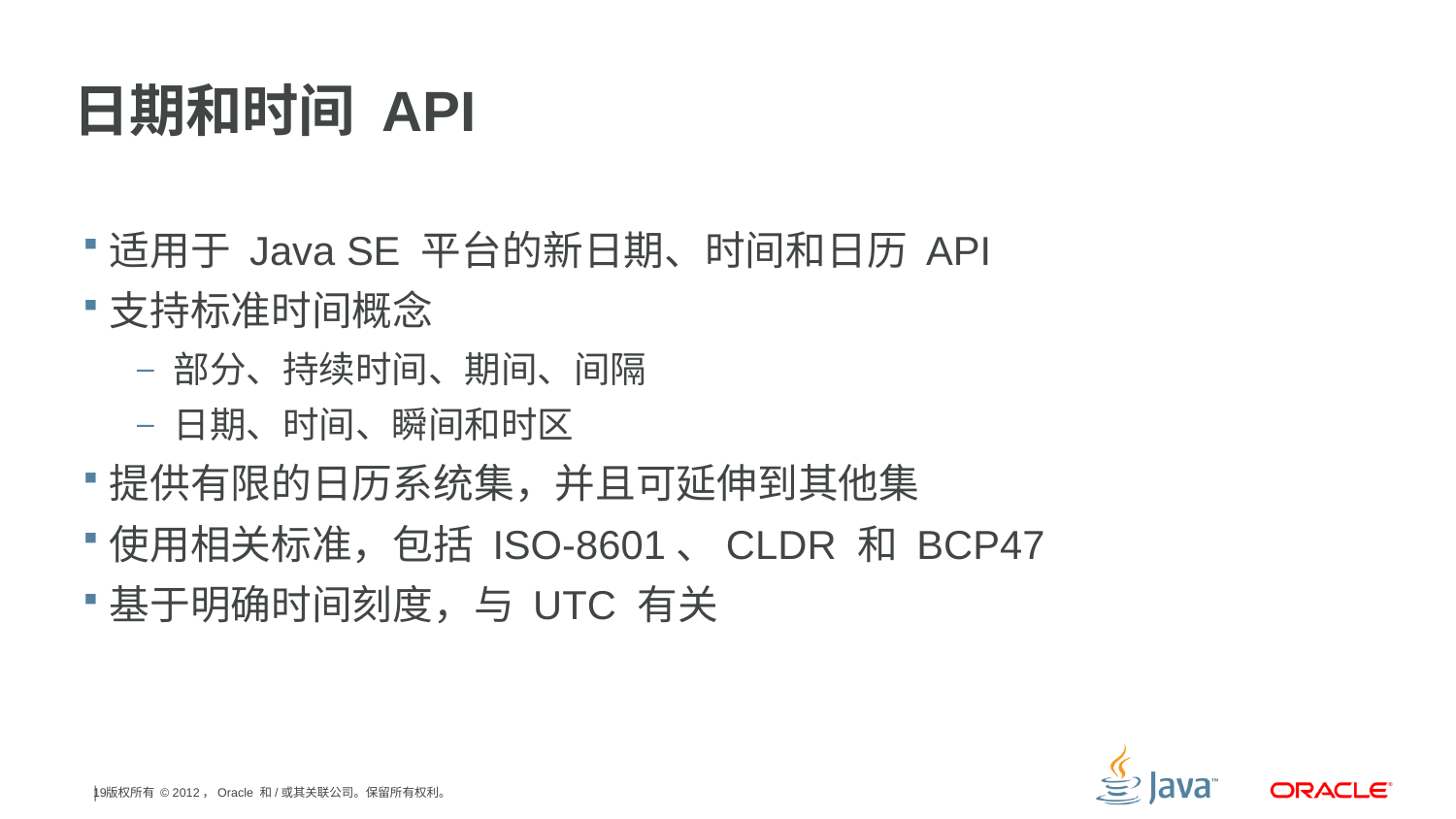

# 日期和时间 API
适用于 Java SE 平台的新日期、时间和日历 API
支持标准时间概念
部分、持续时间、期间、间隔
日期、时间、瞬间和时区
提供有限的日历系统集，并且可延伸到其他集
使用相关标准，包括 ISO-8601、CLDR 和 BCP47
基于明确时间刻度，与 UTC 有关